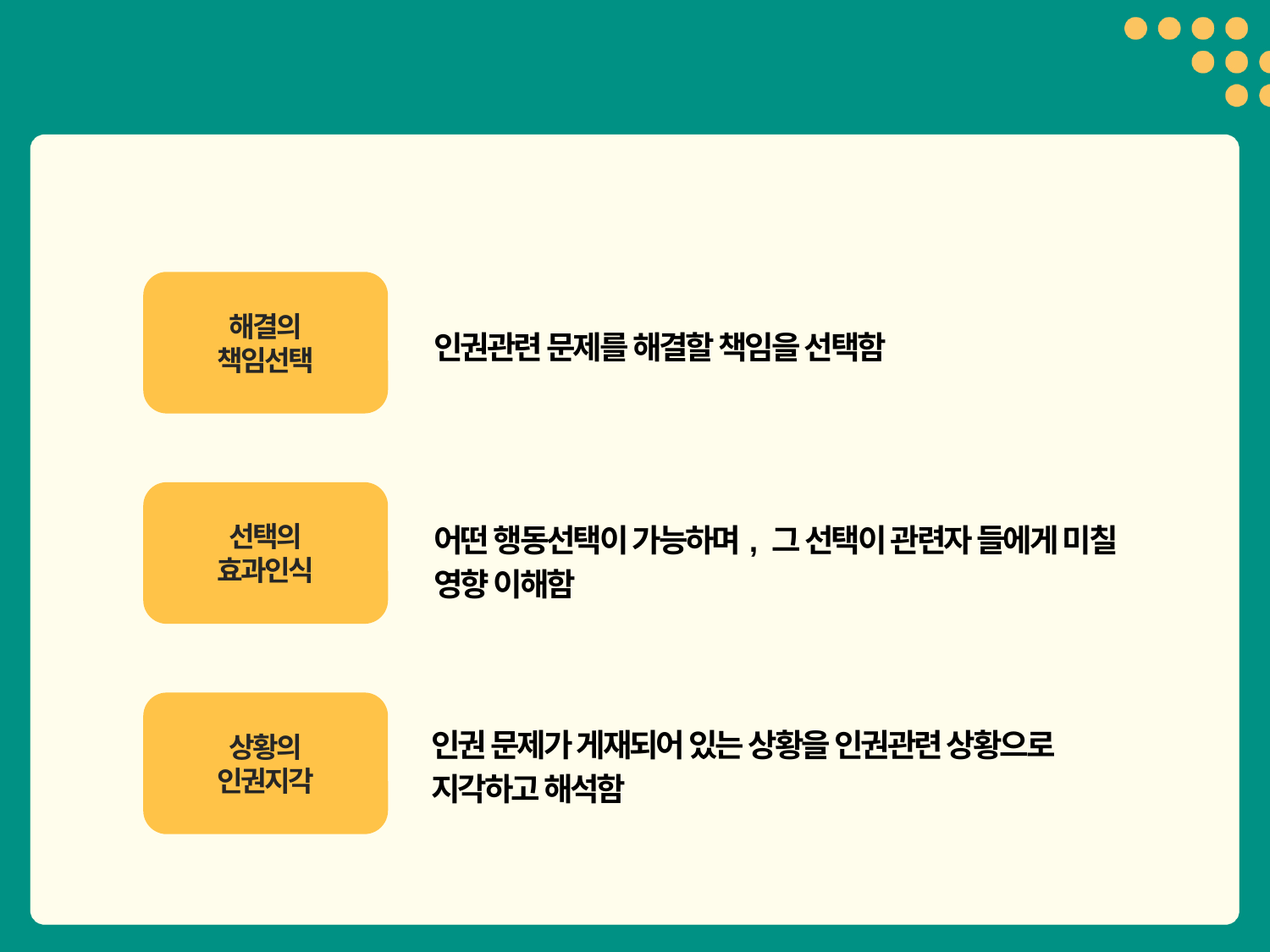

해결의
책임선택
인권관련 문제를 해결할 책임을 선택함
선택의
효과인식
어떤 행동선택이 가능하며, 그 선택이 관련자 들에게 미칠 영향 이해함
인권 문제가 게재되어 있는 상황을 인권관련 상황으로 지각하고 해석함
상황의
인권지각
6